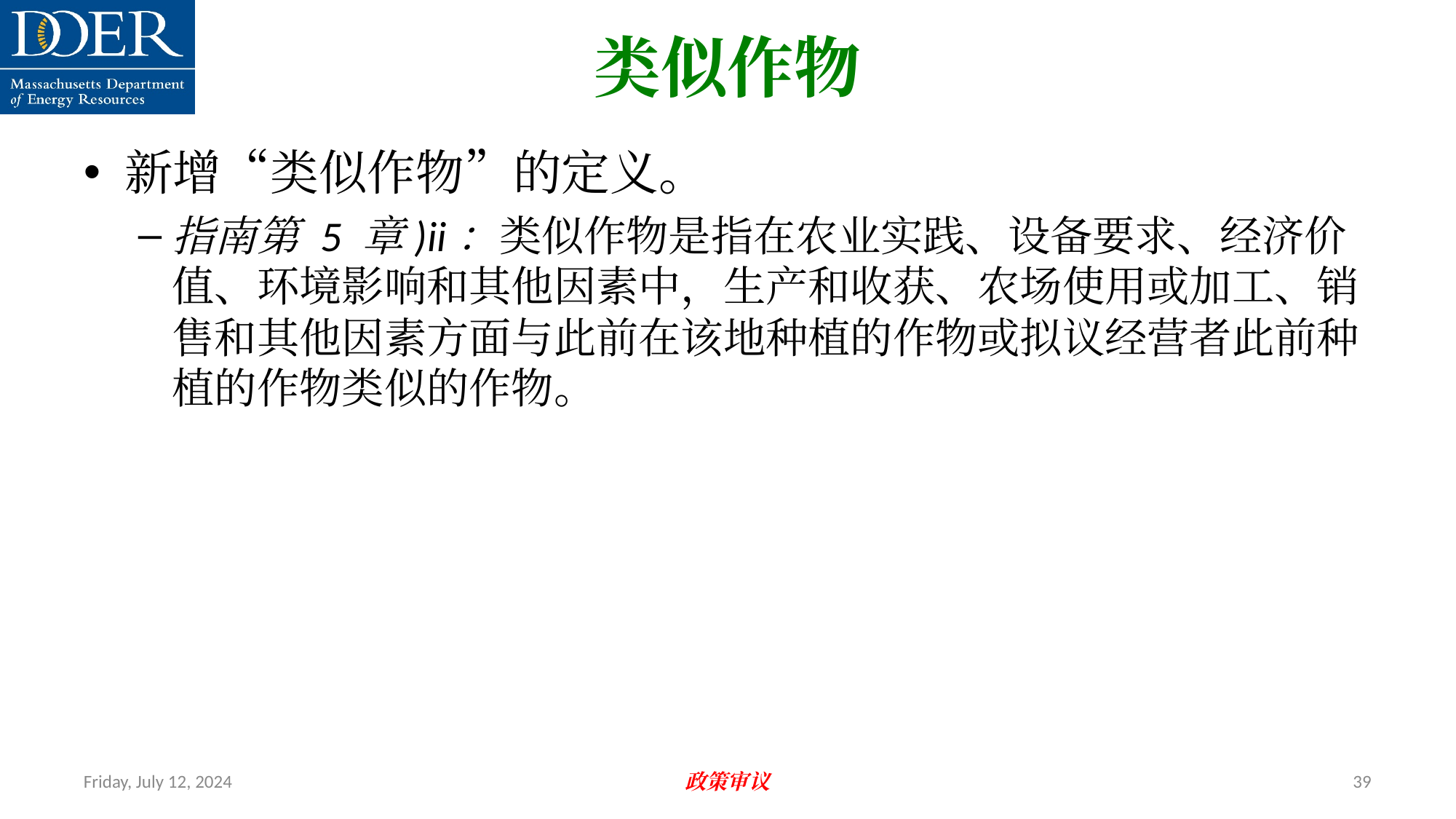

类似作物
新增“类似作物”的定义。
指南第 5 章)ii：类似作物是指在农业实践、设备要求、经济价值、环境影响和其他因素中，生产和收获、农场使用或加工、销售和其他因素方面与此前在该地种植的作物或拟议经营者此前种植的作物类似的作物。

Friday, July 12, 2024
政策审议
39